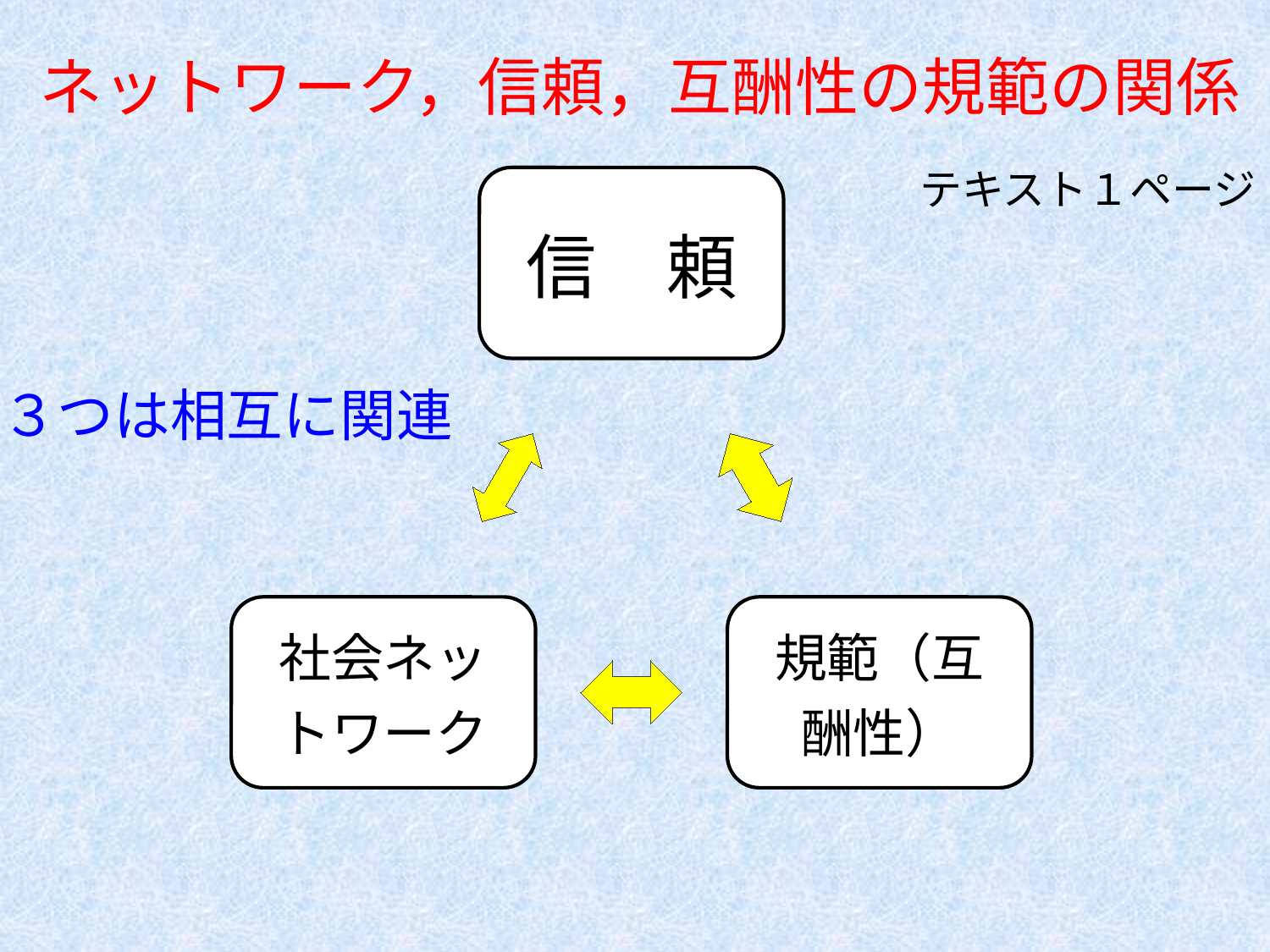

ネットワーク，信頼，互酬性の規範の関係
テキスト１ページ
規範（互酬性）
社会ネットワーク
信　頼
３つは相互に関連